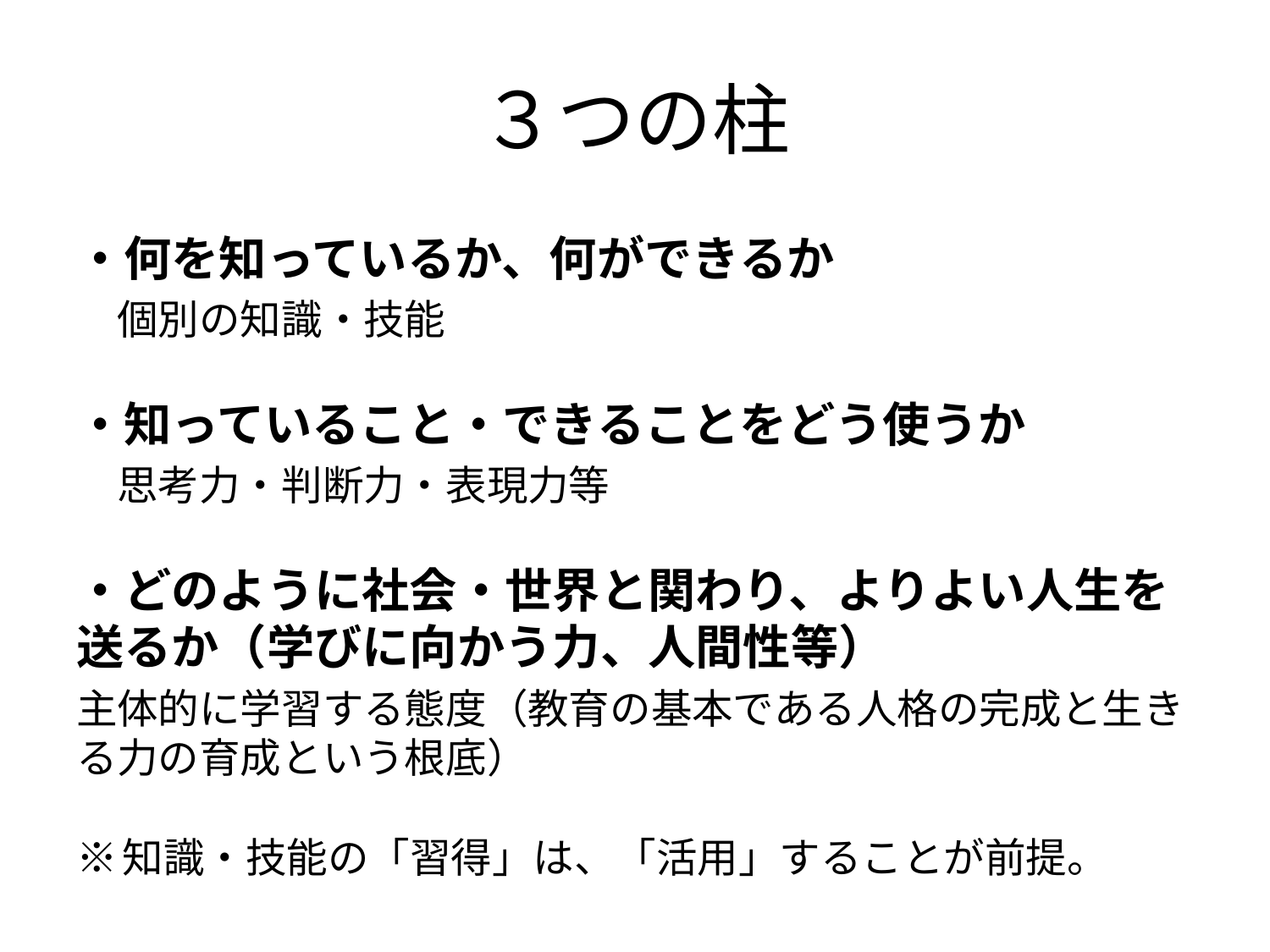

# ３つの柱
・何を知っているか、何ができるか
　個別の知識・技能

・知っていること・できることをどう使うか
　思考力・判断力・表現力等

・どのように社会・世界と関わり、よりよい人生を送るか（学びに向かう力、人間性等）
主体的に学習する態度（教育の基本である人格の完成と生きる力の育成という根底）

※知識・技能の「習得」は、「活用」することが前提。